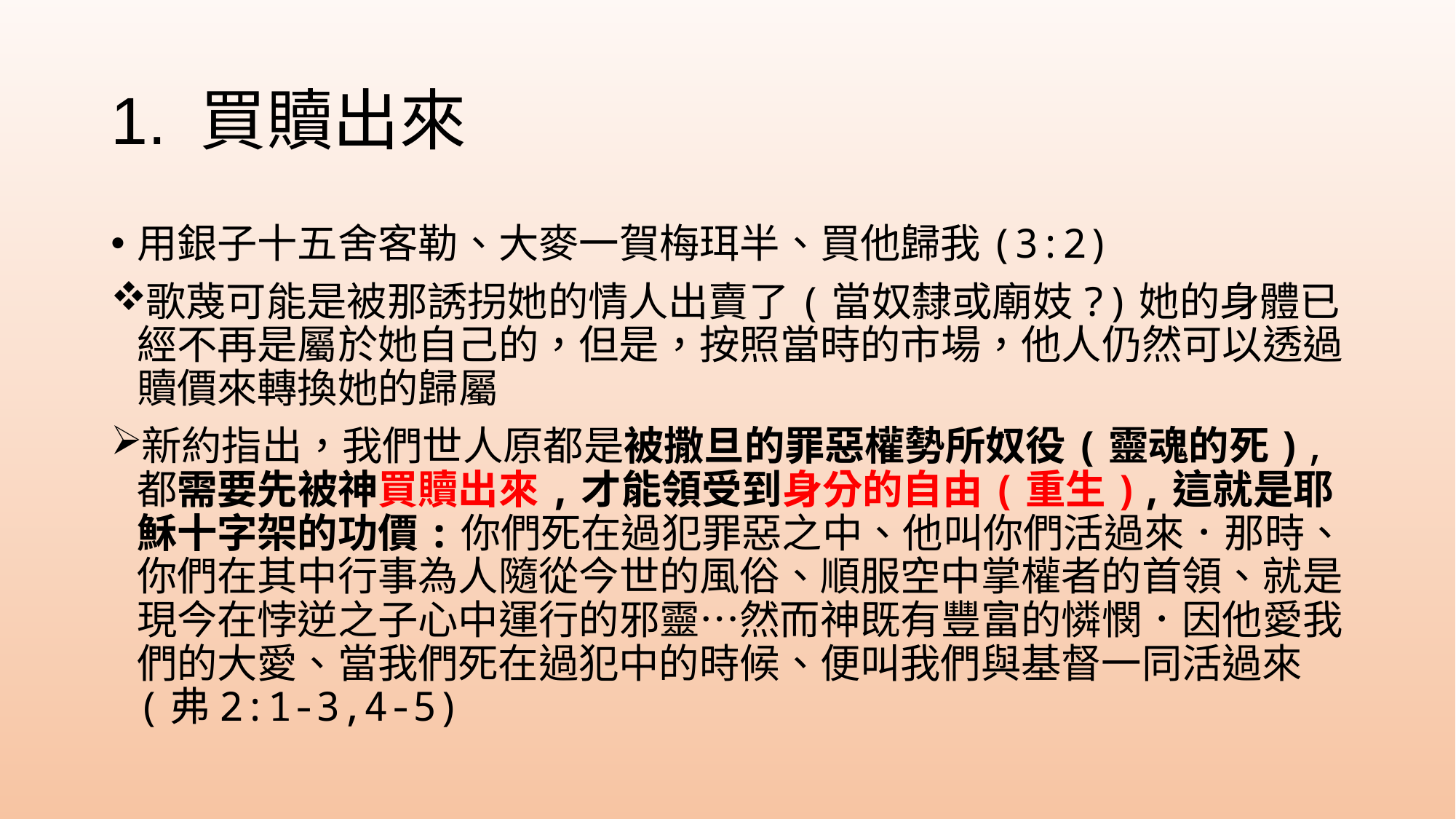

# 買贖出來
用銀子十五舍客勒、大麥一賀梅珥半、買他歸我(3:2)
歌蔑可能是被那誘拐她的情人出賣了(當奴隸或廟妓?)她的身體已經不再是屬於她自己的，但是，按照當時的市場，他人仍然可以透過贖價來轉換她的歸屬
新約指出，我們世人原都是被撒旦的罪惡權勢所奴役(靈魂的死),都需要先被神買贖出來,才能領受到身分的自由(重生),這就是耶穌十字架的功價:你們死在過犯罪惡之中、他叫你們活過來．那時、你們在其中行事為人隨從今世的風俗、順服空中掌權者的首領、就是現今在悖逆之子心中運行的邪靈…然而神既有豐富的憐憫．因他愛我們的大愛、當我們死在過犯中的時候、便叫我們與基督一同活過來(弗2:1-3,4-5)